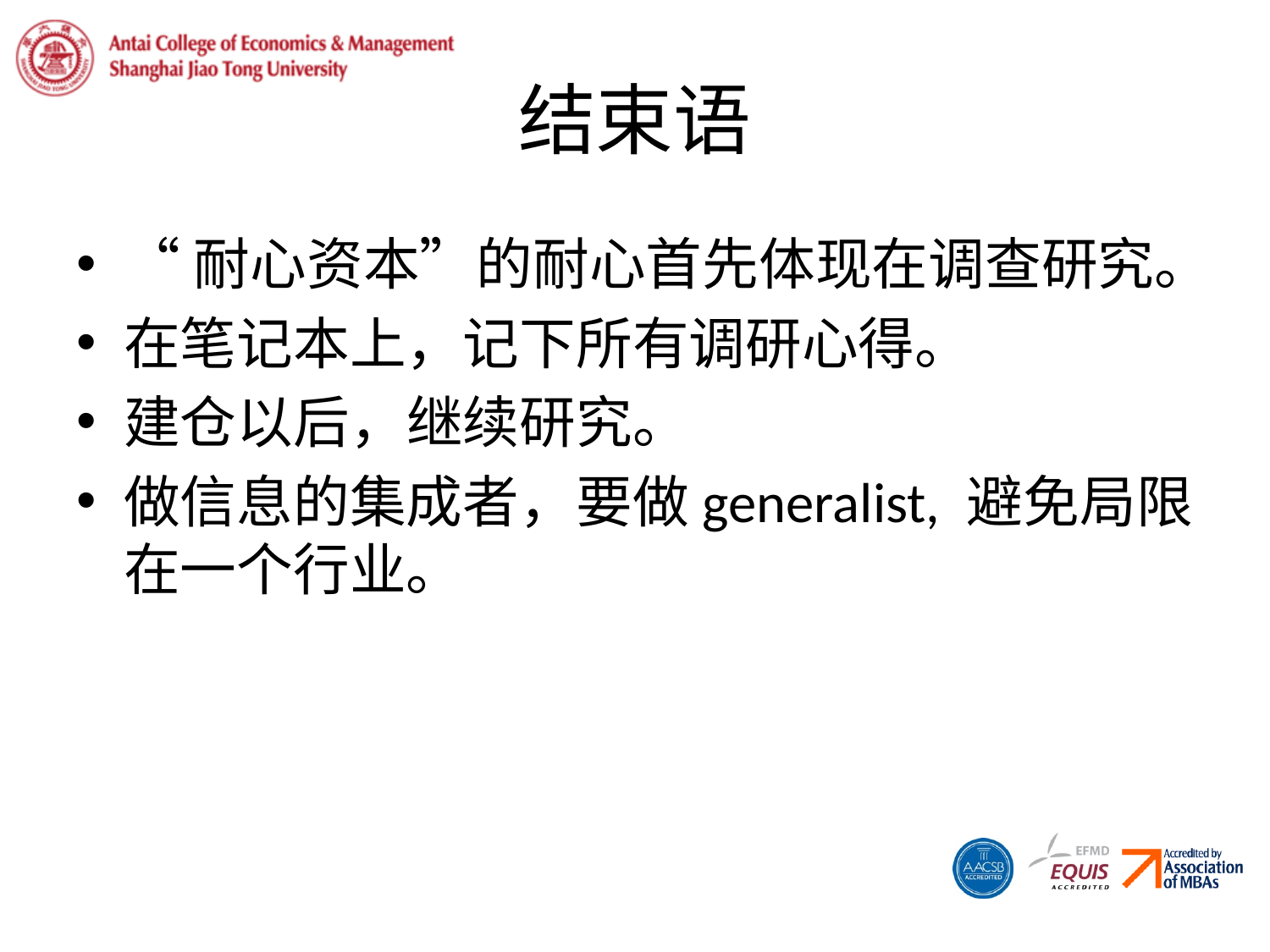

# 结束语
“耐心资本”的耐心首先体现在调查研究。
在笔记本上，记下所有调研心得。
建仓以后，继续研究。
做信息的集成者，要做generalist, 避免局限在一个行业。